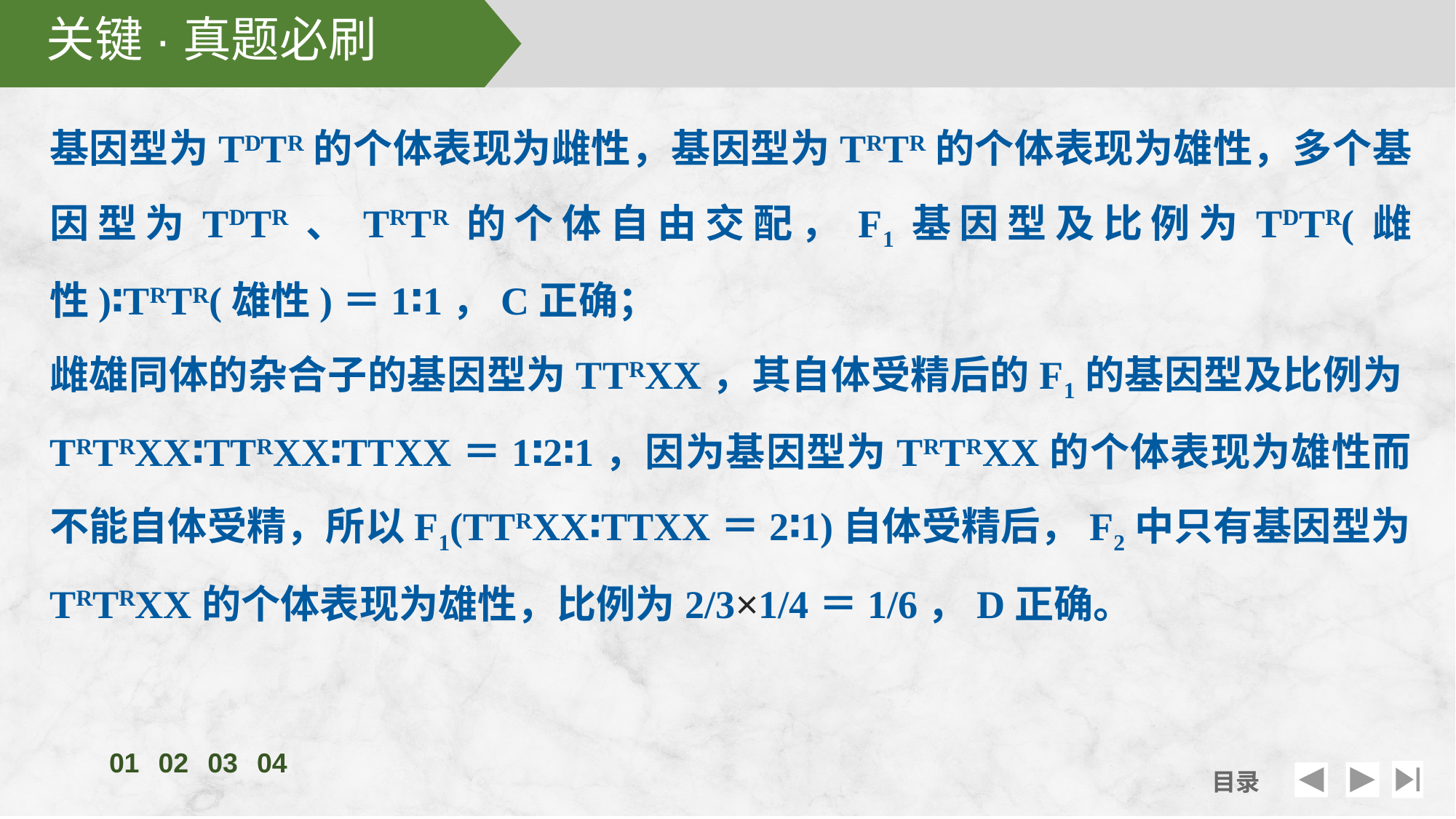

基因型为TDTR的个体表现为雌性，基因型为TRTR的个体表现为雄性，多个基因型为TDTR、TRTR的个体自由交配，F1基因型及比例为TDTR(雌性)∶TRTR(雄性)＝1∶1，C正确；
雌雄同体的杂合子的基因型为TTRXX，其自体受精后的F1的基因型及比例为TRTRXX∶TTRXX∶TTXX＝1∶2∶1，因为基因型为TRTRXX的个体表现为雄性而不能自体受精，所以F1(TTRXX∶TTXX＝2∶1)自体受精后，F2中只有基因型为TRTRXX的个体表现为雄性，比例为2/3×1/4＝1/6，D正确。